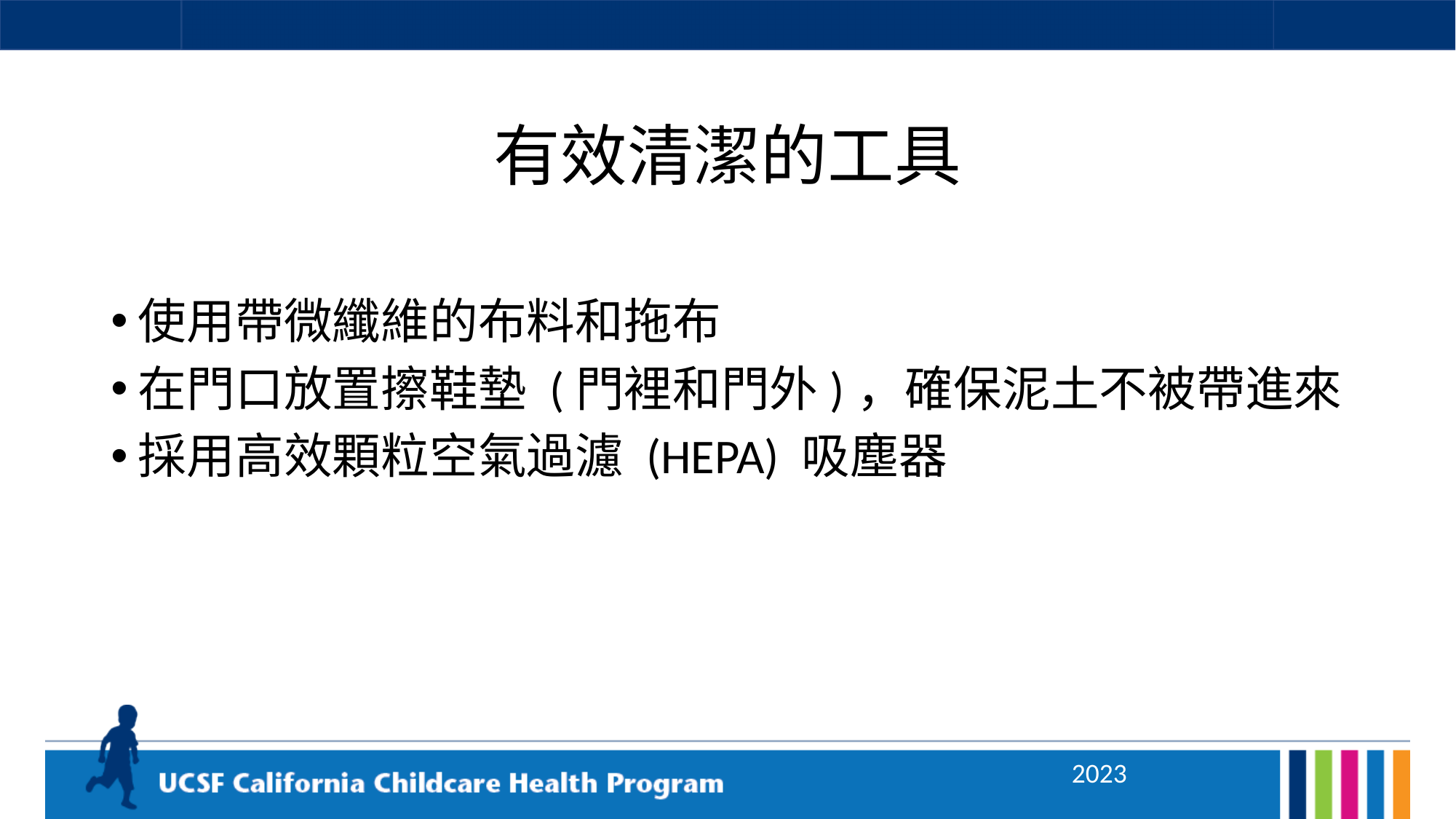

# 有效清潔的工具

使用帶微纖維的布料和拖布
在門口放置擦鞋墊 (門裡和門外)，確保泥土不被帶進來
採用高效顆粒空氣過濾 (HEPA) 吸塵器

2023